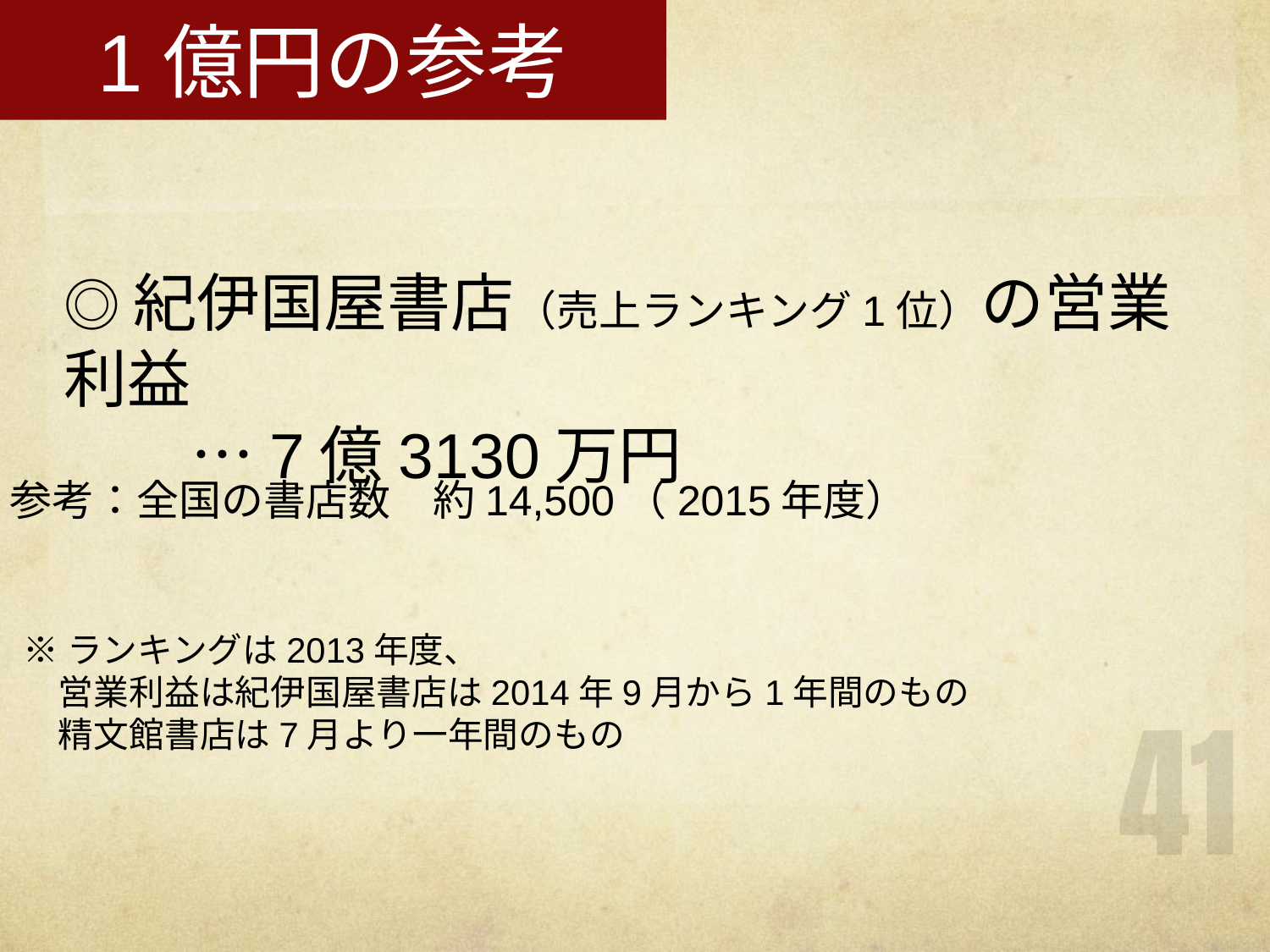

# 1億円の参考
◎紀伊国屋書店（売上ランキング1位）の営業利益
　　…7億3130万円
参考：全国の書店数　約14,500（2015年度）
※ランキングは2013年度、
　営業利益は紀伊国屋書店は2014年9月から1年間のもの
　精文館書店は7月より一年間のもの
41